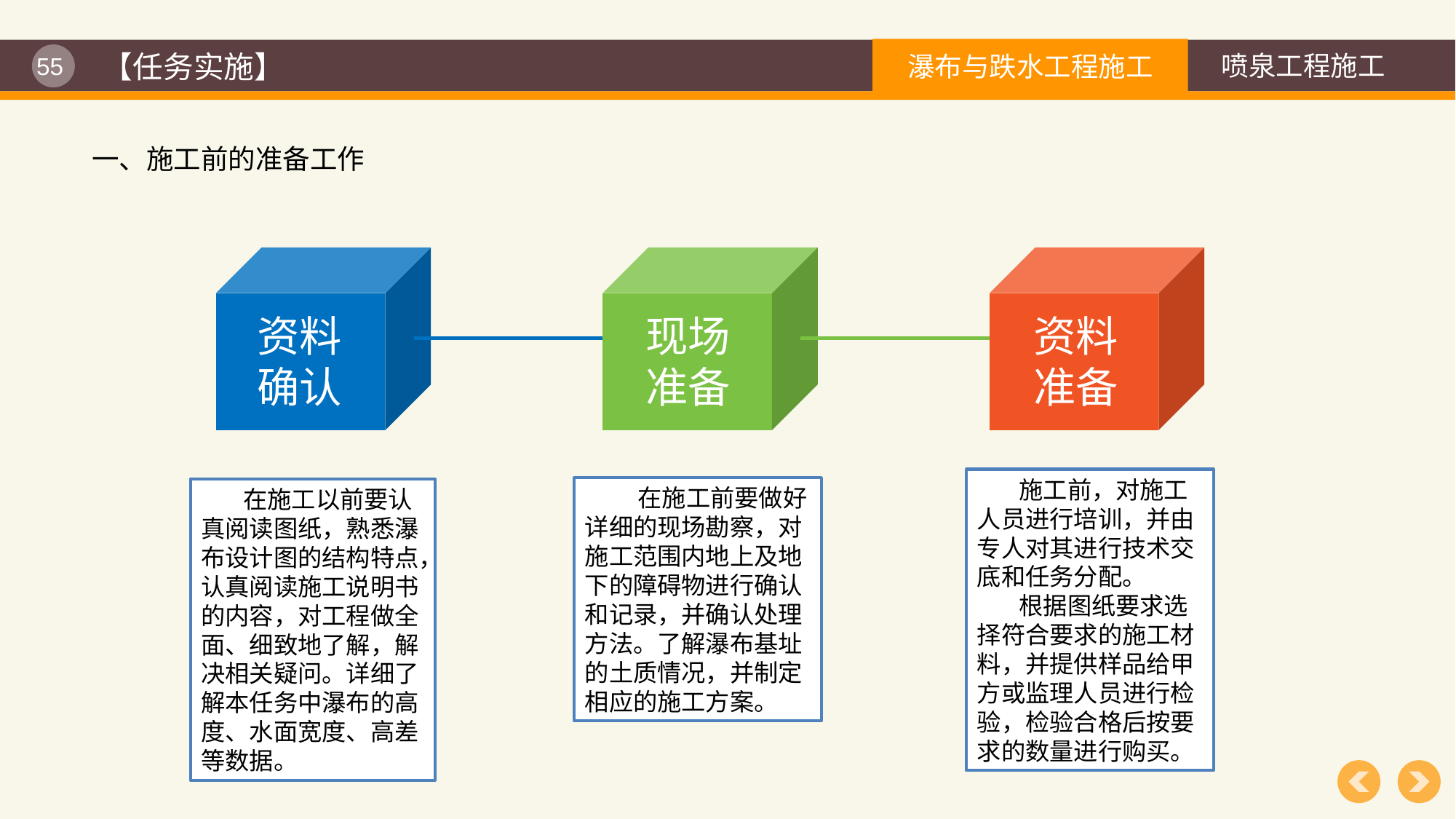

【任务实施】
一、施工前的准备工作

资料确认

现场准备

资料准备
施工前，对施工人员进行培训，并由专人对其进行技术交底和任务分配。
根据图纸要求选择符合要求的施工材料，并提供样品给甲方或监理人员进行检验，检验合格后按要求的数量进行购买。
在施工前要做好详细的现场勘察，对施工范围内地上及地下的障碍物进行确认和记录，并确认处理方法。了解瀑布基址的土质情况，并制定相应的施工方案。
在施工以前要认真阅读图纸，熟悉瀑布设计图的结构特点，认真阅读施工说明书的内容，对工程做全面、细致地了解，解决相关疑问。详细了解本任务中瀑布的高度、水面宽度、高差等数据。